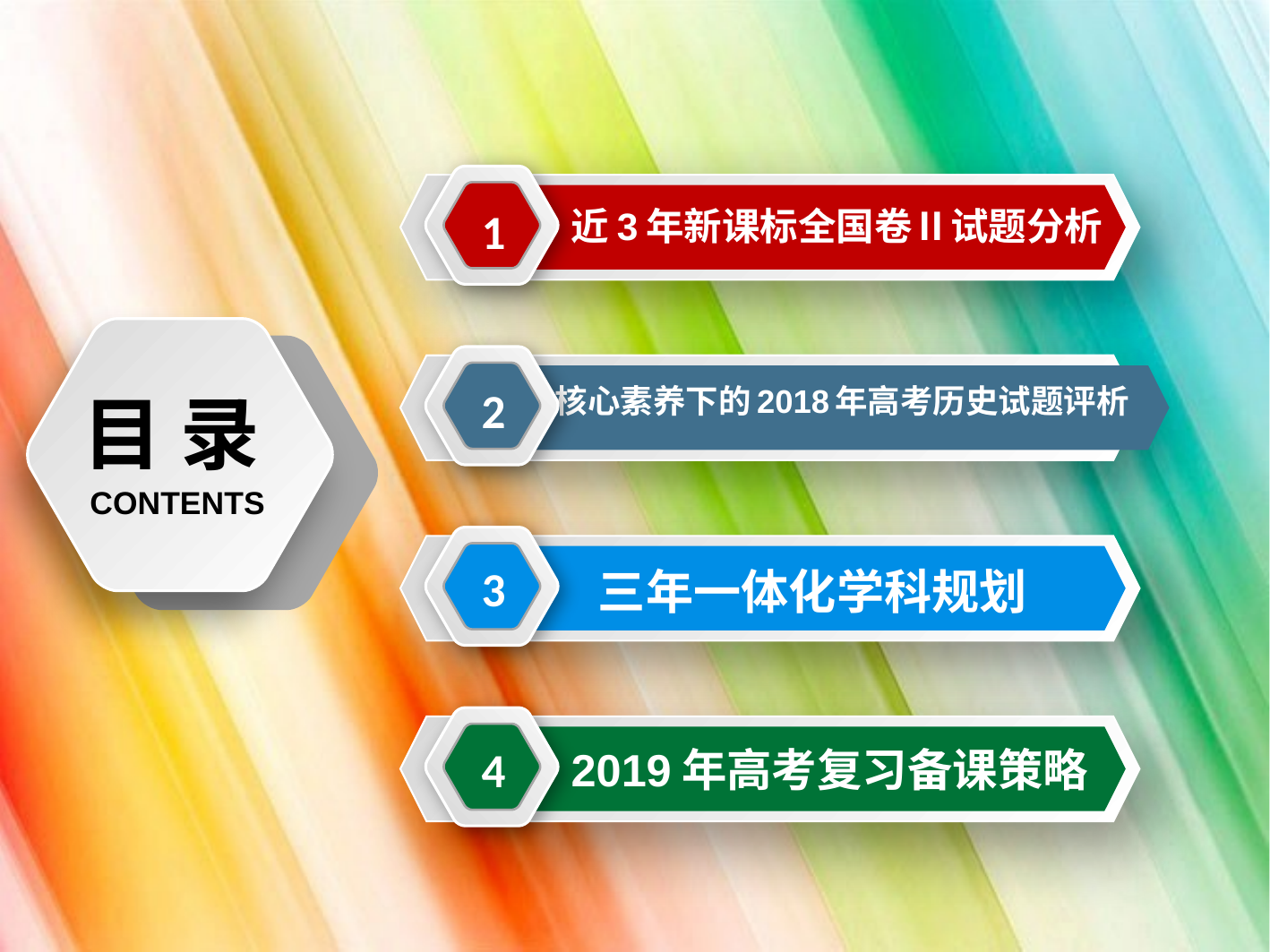

1
近3年新课标全国卷Ⅱ试题分析

2
核心素养下的2018年高考历史试题评析
目 录
CONTENTS

3
三年一体化学科规划

4
2019年高考复习备课策略